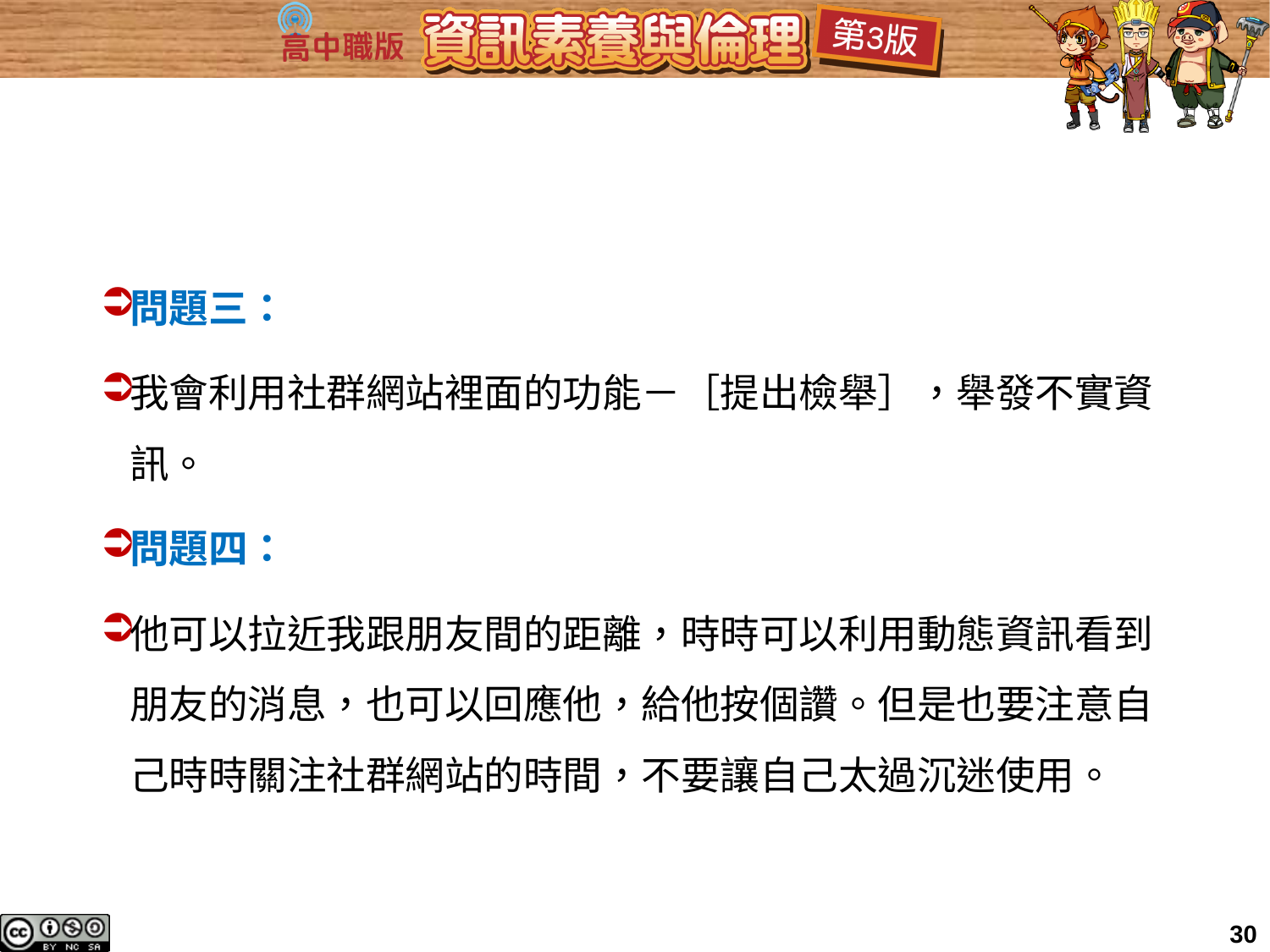

#
問題三：
我會利用社群網站裡面的功能－［提出檢舉］，舉發不實資訊。
問題四：
他可以拉近我跟朋友間的距離，時時可以利用動態資訊看到朋友的消息，也可以回應他，給他按個讚。但是也要注意自己時時關注社群網站的時間，不要讓自己太過沉迷使用。

30